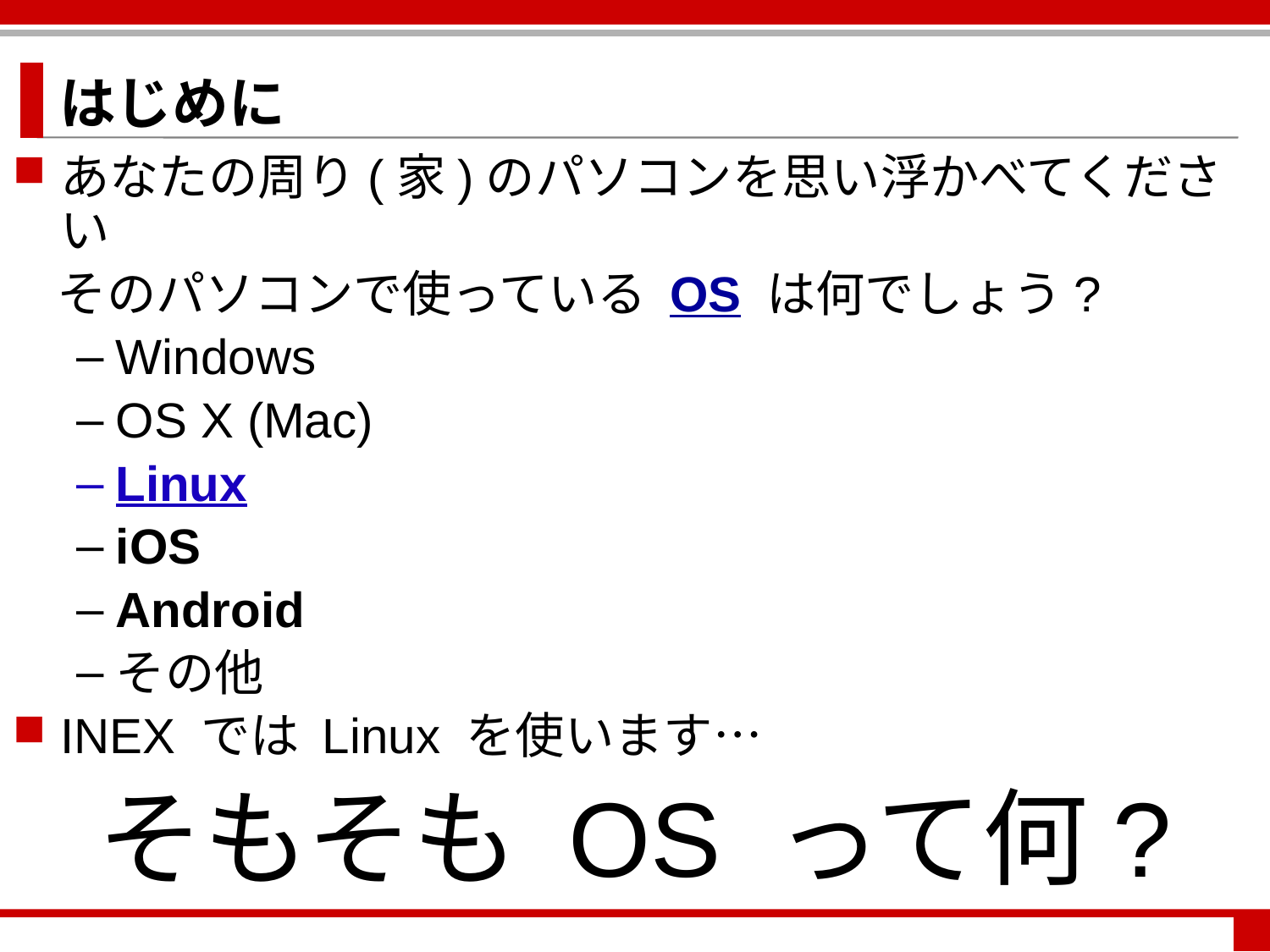

はじめに
あなたの周り(家)のパソコンを思い浮かべてください
   そのパソコンで使っている OS は何でしょう?
Windows
OS X (Mac)
Linux
iOS
Android
その他
INEX では Linux を使います…
そもそも OS って何?